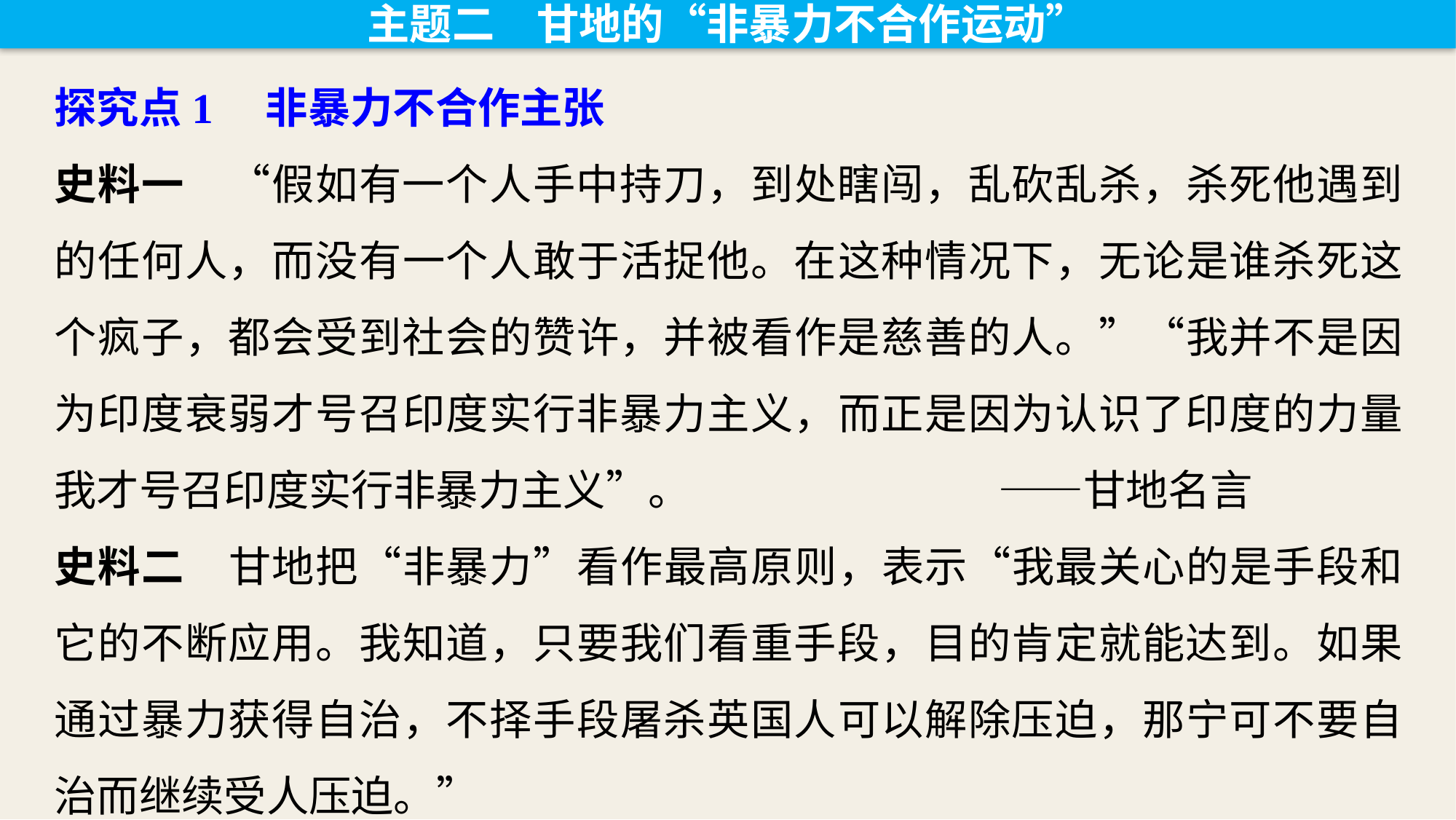

主题二　甘地的“非暴力不合作运动”
探究点1　非暴力不合作主张
史料一　“假如有一个人手中持刀，到处瞎闯，乱砍乱杀，杀死他遇到的任何人，而没有一个人敢于活捉他。在这种情况下，无论是谁杀死这个疯子，都会受到社会的赞许，并被看作是慈善的人。”“我并不是因为印度衰弱才号召印度实行非暴力主义，而正是因为认识了印度的力量我才号召印度实行非暴力主义”。		                   ——甘地名言
史料二　甘地把“非暴力”看作最高原则，表示“我最关心的是手段和它的不断应用。我知道，只要我们看重手段，目的肯定就能达到。如果通过暴力获得自治，不择手段屠杀英国人可以解除压迫，那宁可不要自治而继续受人压迫。”